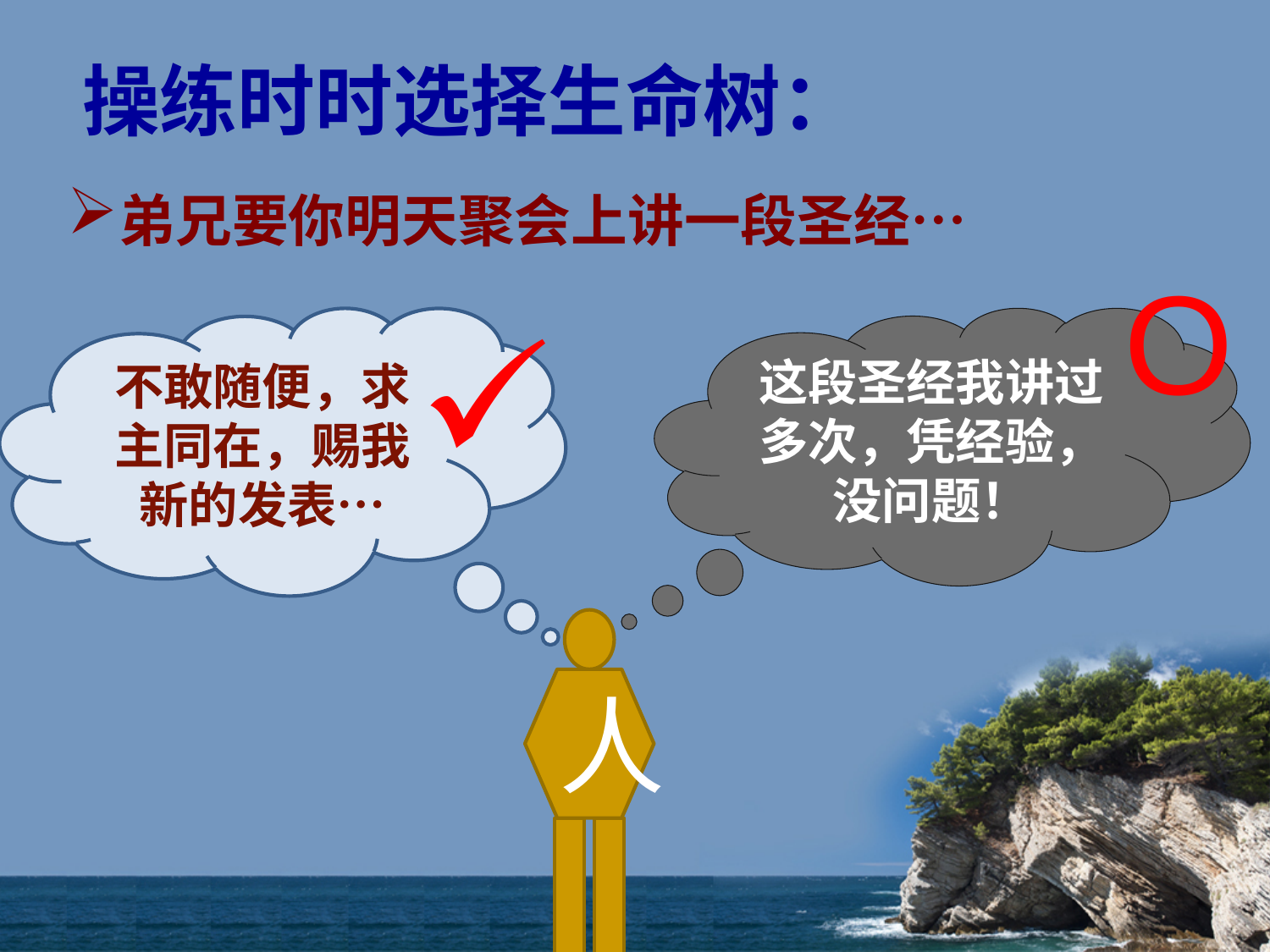

# 操练时时选择生命树：
弟兄要你明天聚会上讲一段圣经…
O
不敢随便，求主同在，赐我新的发表…
这段圣经我讲过多次，凭经验，没问题！

人